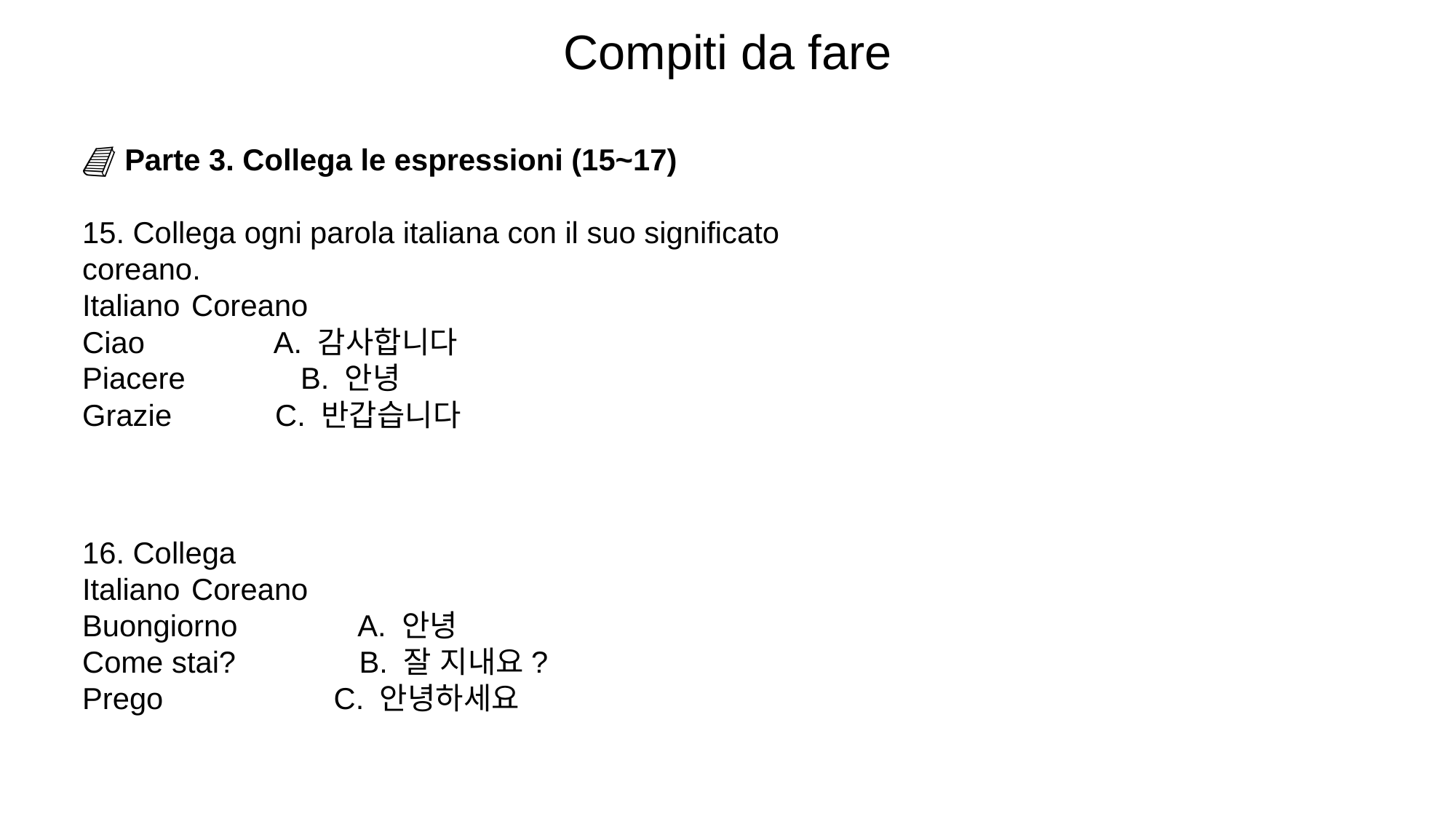

# Compiti da fare
📘 Parte 3. Collega le espressioni (15~17)

15. Collega ogni parola italiana con il suo significato coreano.
Italiano	Coreano
Ciao	          A. 감사합니다
Piacere         	B. 안녕
Grazie	          C. 반갑습니다
16. Collega
Italiano	Coreano
Buongiorno	       A. 안녕
Come stai?	       B. 잘 지내요?
Prego	                 C. 안녕하세요